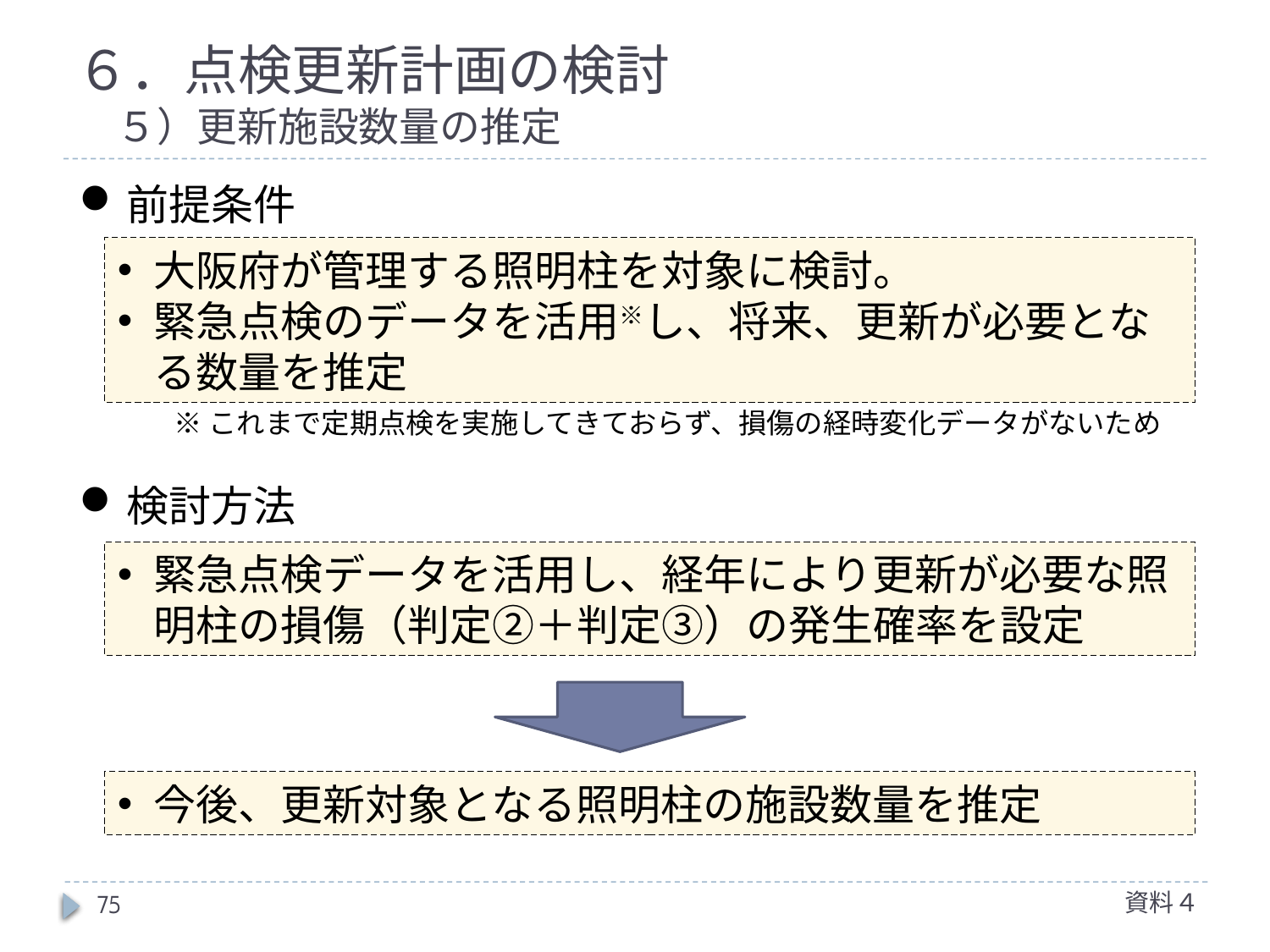

# ６．点検更新計画の検討 　５）更新施設数量の推定
前提条件
大阪府が管理する照明柱を対象に検討。
緊急点検のデータを活用※し、将来、更新が必要となる数量を推定
※これまで定期点検を実施してきておらず、損傷の経時変化データがないため
検討方法
緊急点検データを活用し、経年により更新が必要な照明柱の損傷（判定②＋判定③）の発生確率を設定

今後、更新対象となる照明柱の施設数量を推定
資料４
75